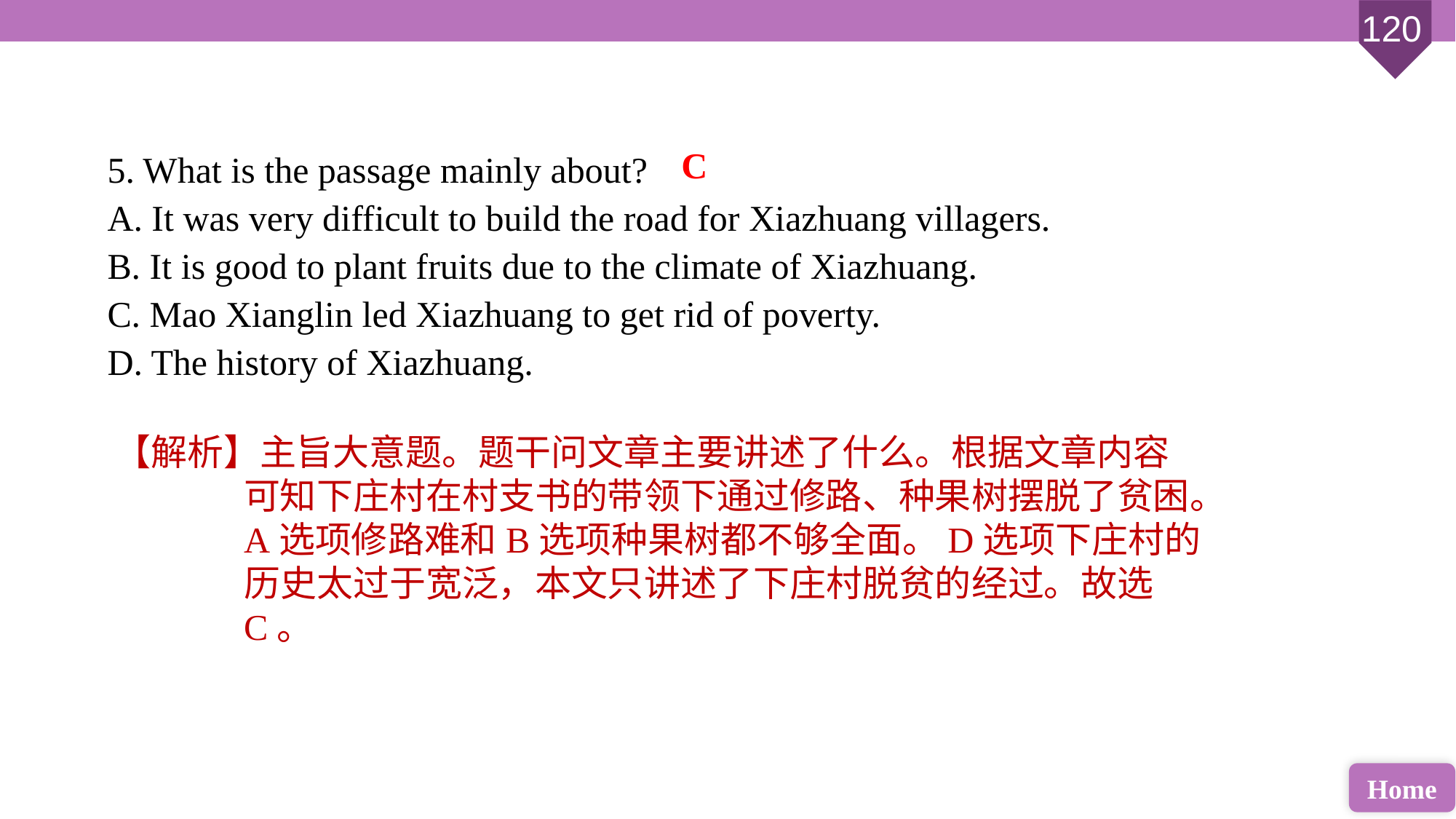

5. What is the passage mainly about?
A. It was very difficult to build the road for Xiazhuang villagers.
B. It is good to plant fruits due to the climate of Xiazhuang.
C. Mao Xianglin led Xiazhuang to get rid of poverty.
D. The history of Xiazhuang.
C
【解析】主旨大意题。题干问文章主要讲述了什么。根据文章内容可知下庄村在村支书的带领下通过修路、种果树摆脱了贫困。A选项修路难和B选项种果树都不够全面。D选项下庄村的历史太过于宽泛，本文只讲述了下庄村脱贫的经过。故选C。